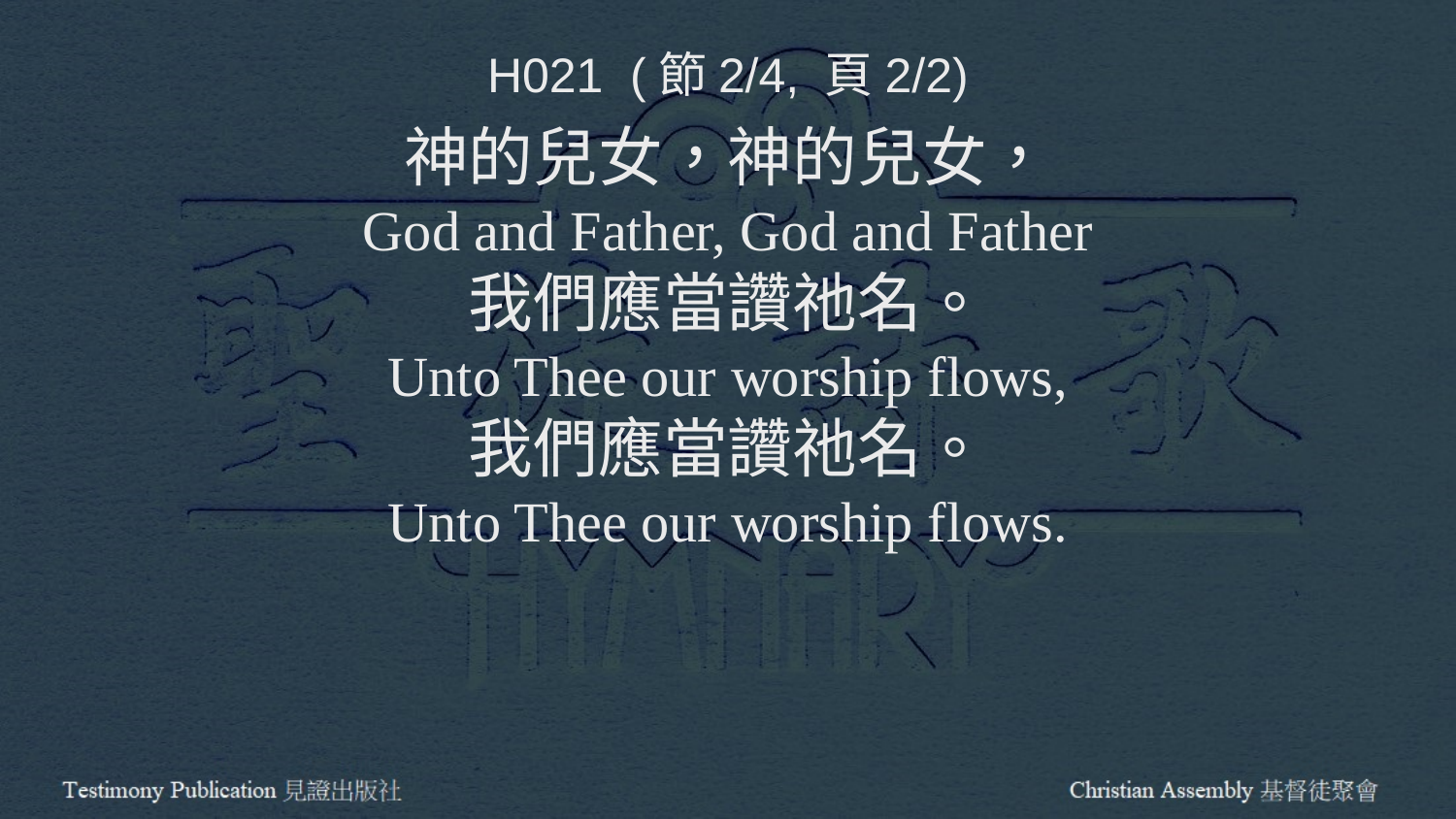

H021  (節2/4, 頁2/2)
神的兒女，神的兒女，
God and Father, God and Father
我們應當讚祂名。
Unto Thee our worship flows,
我們應當讚祂名。
Unto Thee our worship flows.